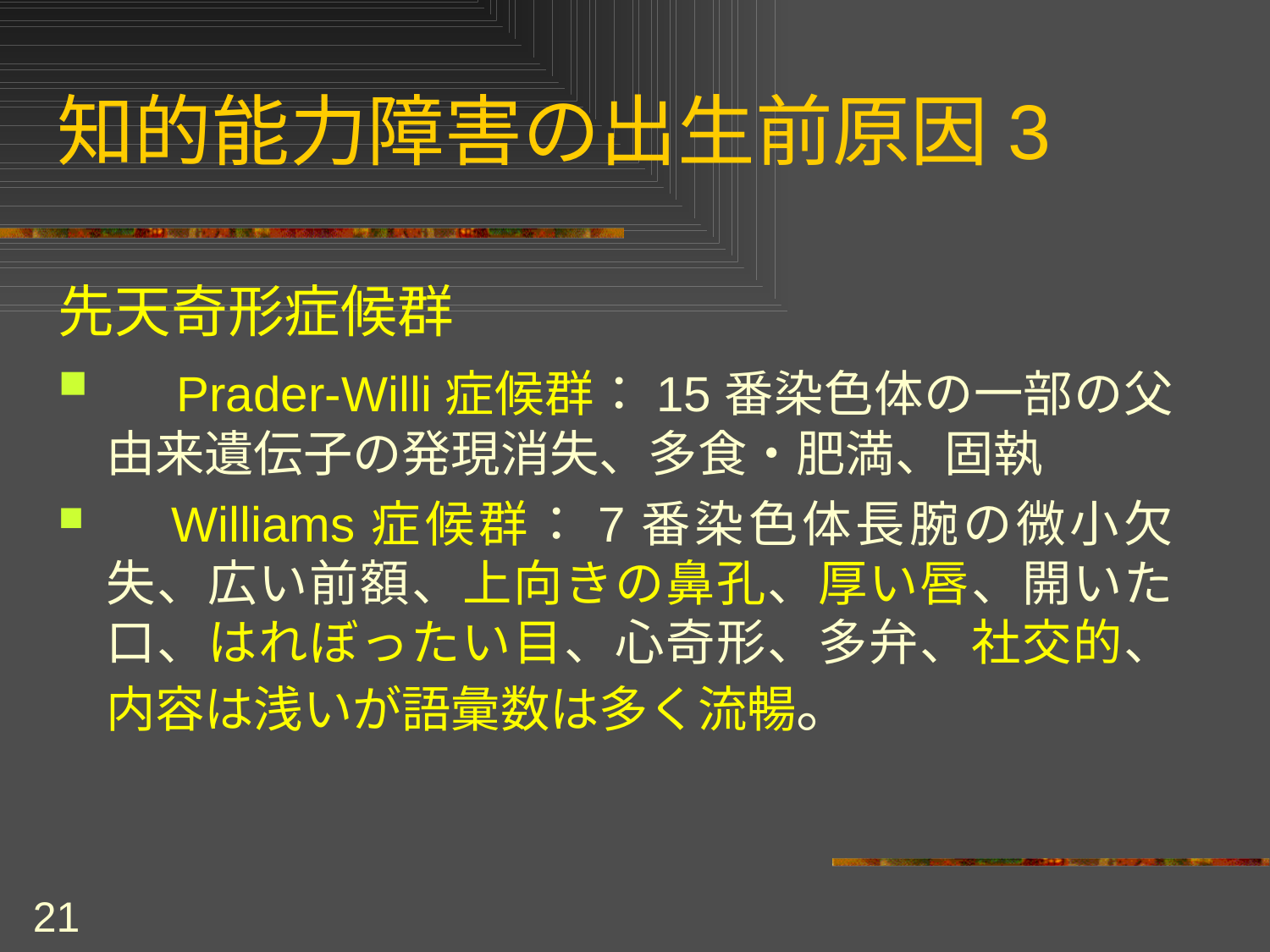

# 知的能力障害の出生前原因3
先天奇形症候群
　Prader-Willi症候群：15番染色体の一部の父由来遺伝子の発現消失、多食・肥満、固執
　Williams症候群：7番染色体長腕の微小欠失、広い前額、上向きの鼻孔、厚い唇、開いた口、はれぼったい目、心奇形、多弁、社交的、内容は浅いが語彙数は多く流暢。

21